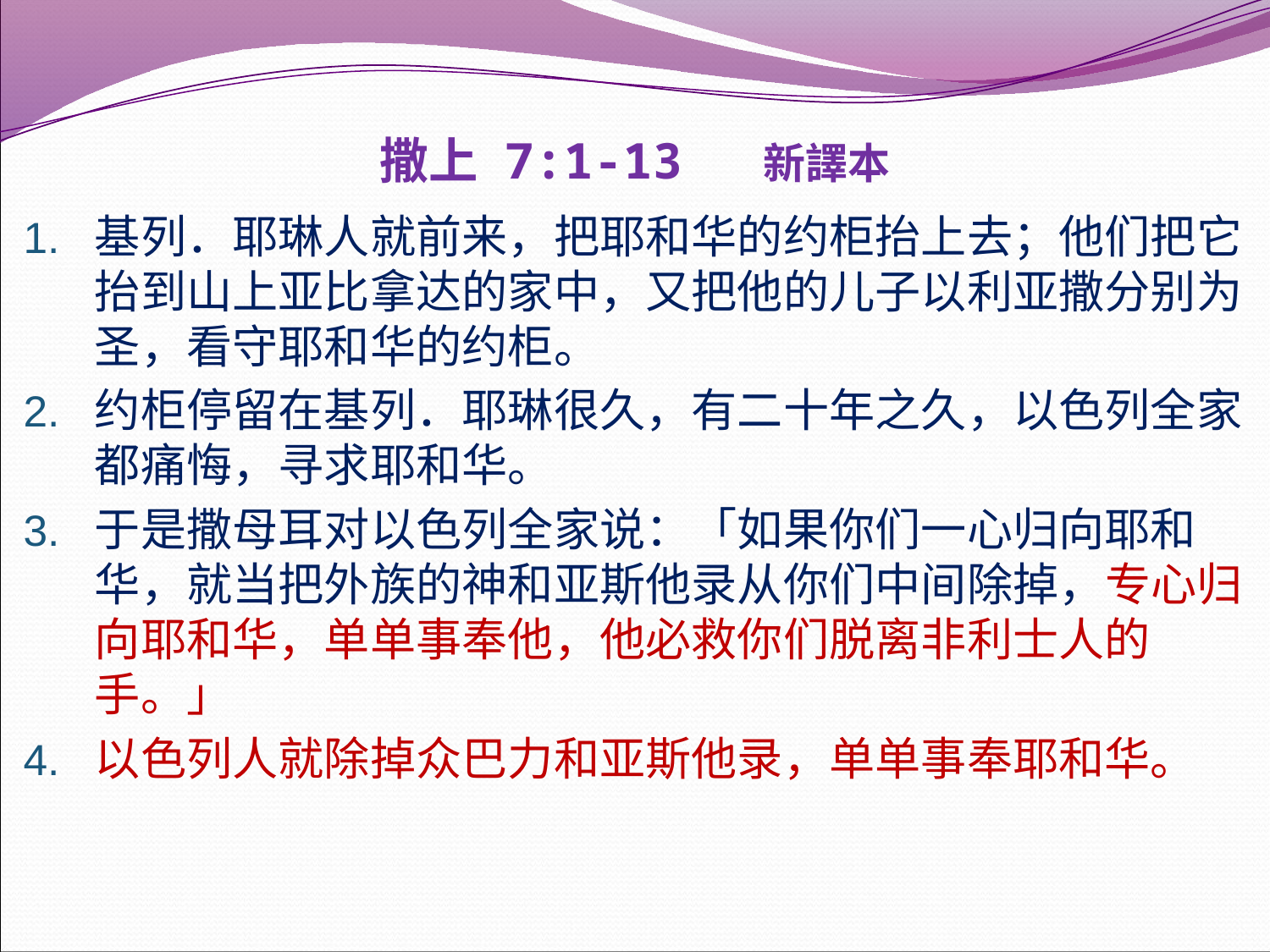

# 撒上 7:1-13  新譯本
基列．耶琳人就前来，把耶和华的约柜抬上去；他们把它抬到山上亚比拿达的家中，又把他的儿子以利亚撒分别为圣，看守耶和华的约柜。
约柜停留在基列．耶琳很久，有二十年之久，以色列全家都痛悔，寻求耶和华。
于是撒母耳对以色列全家说：「如果你们一心归向耶和华，就当把外族的神和亚斯他录从你们中间除掉，专心归向耶和华，单单事奉他，他必救你们脱离非利士人的手。」
以色列人就除掉众巴力和亚斯他录，单单事奉耶和华。